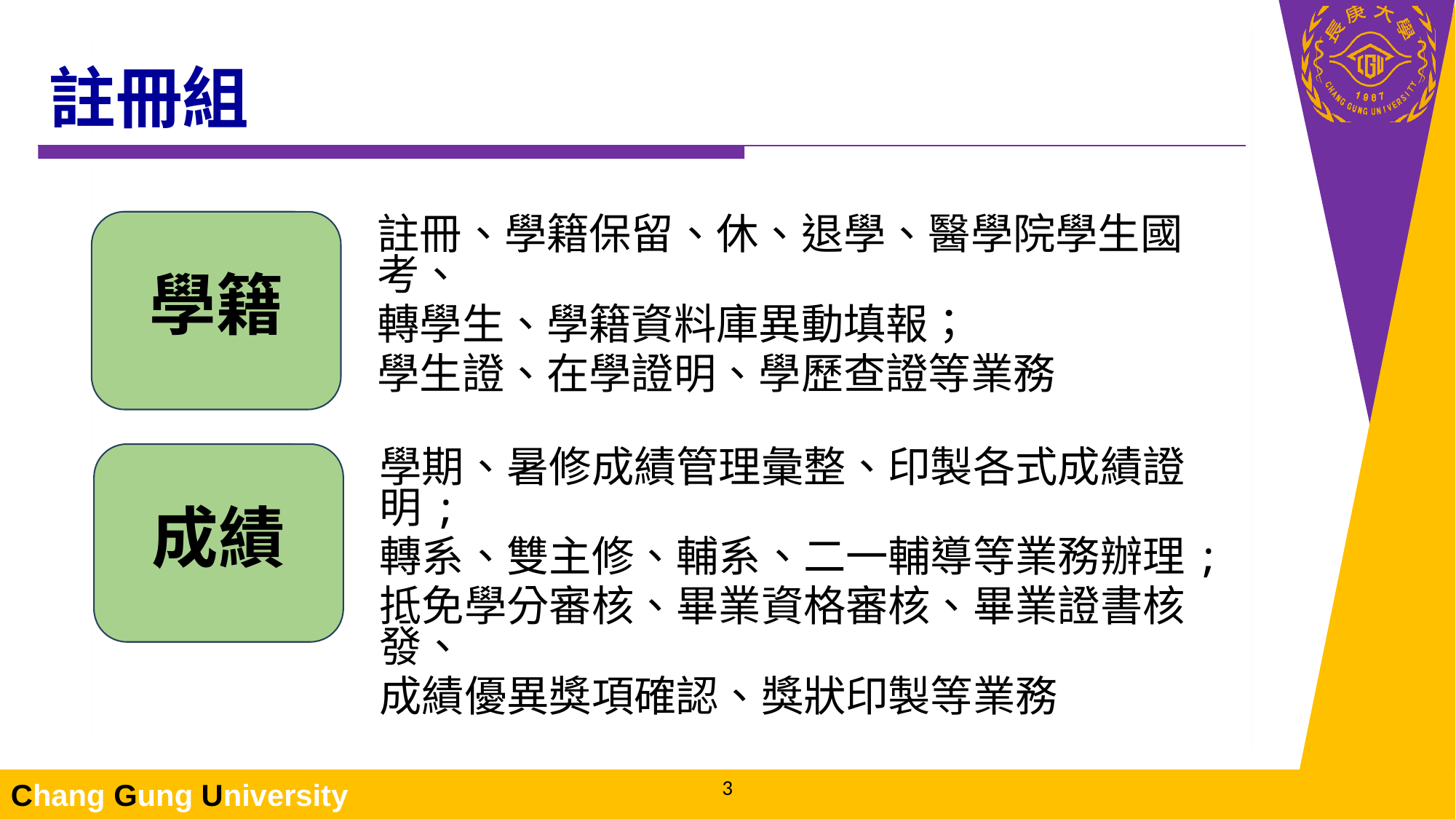

# 註冊組
學籍
註冊、學籍保留、休、退學、醫學院學生國考、
轉學生、學籍資料庫異動填報；
學生證、在學證明、學歷查證等業務
成績
學期、暑修成績管理彙整、印製各式成績證明;
轉系、雙主修、輔系、二一輔導等業務辦理;
抵免學分審核、畢業資格審核、畢業證書核發、
成績優異獎項確認、獎狀印製等業務
3